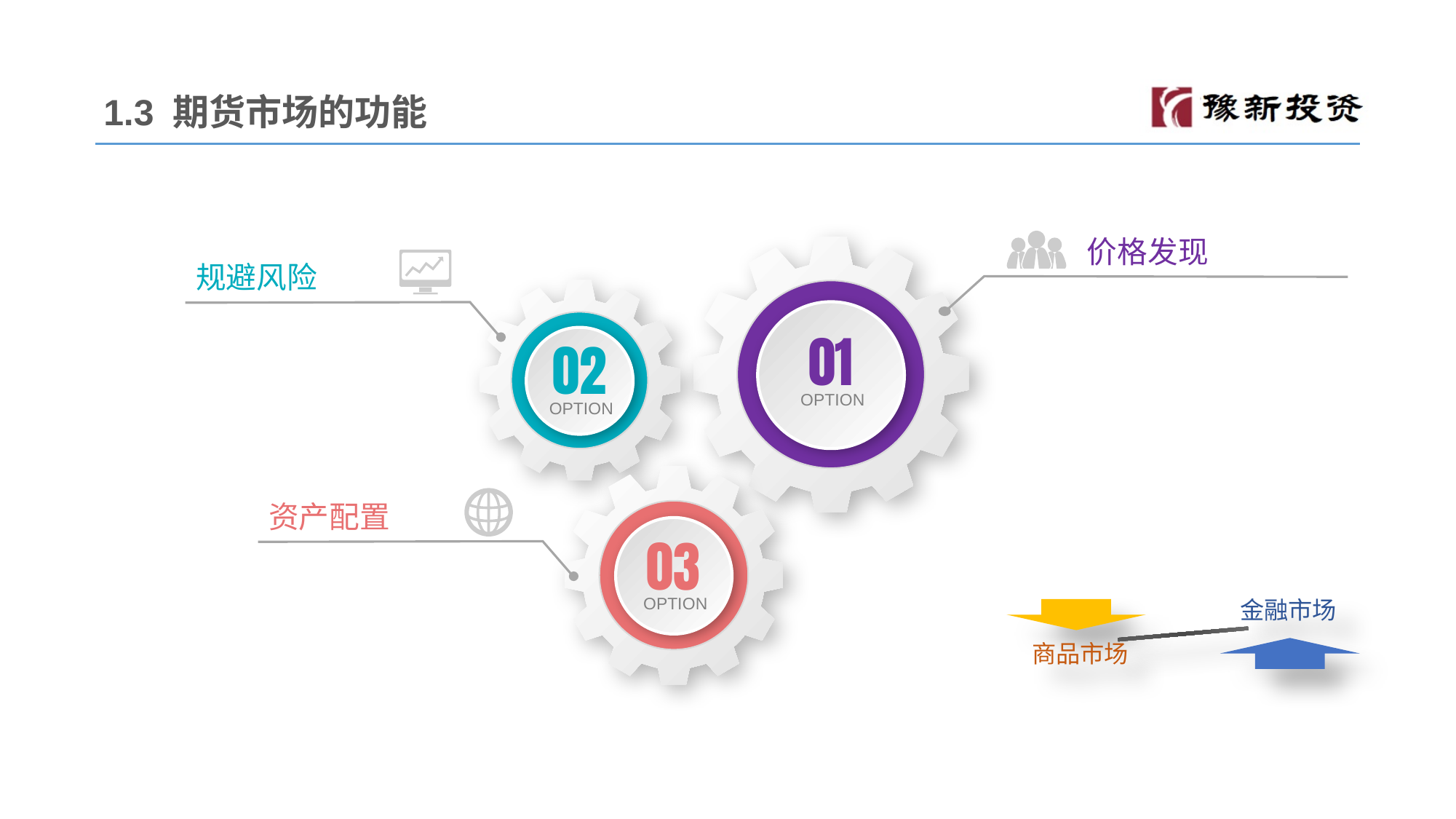

1.3 期货市场的功能
价格发现

01
OPTION

规避风险

02
OPTION

03
OPTION

资产配置

金融市场
商品市场